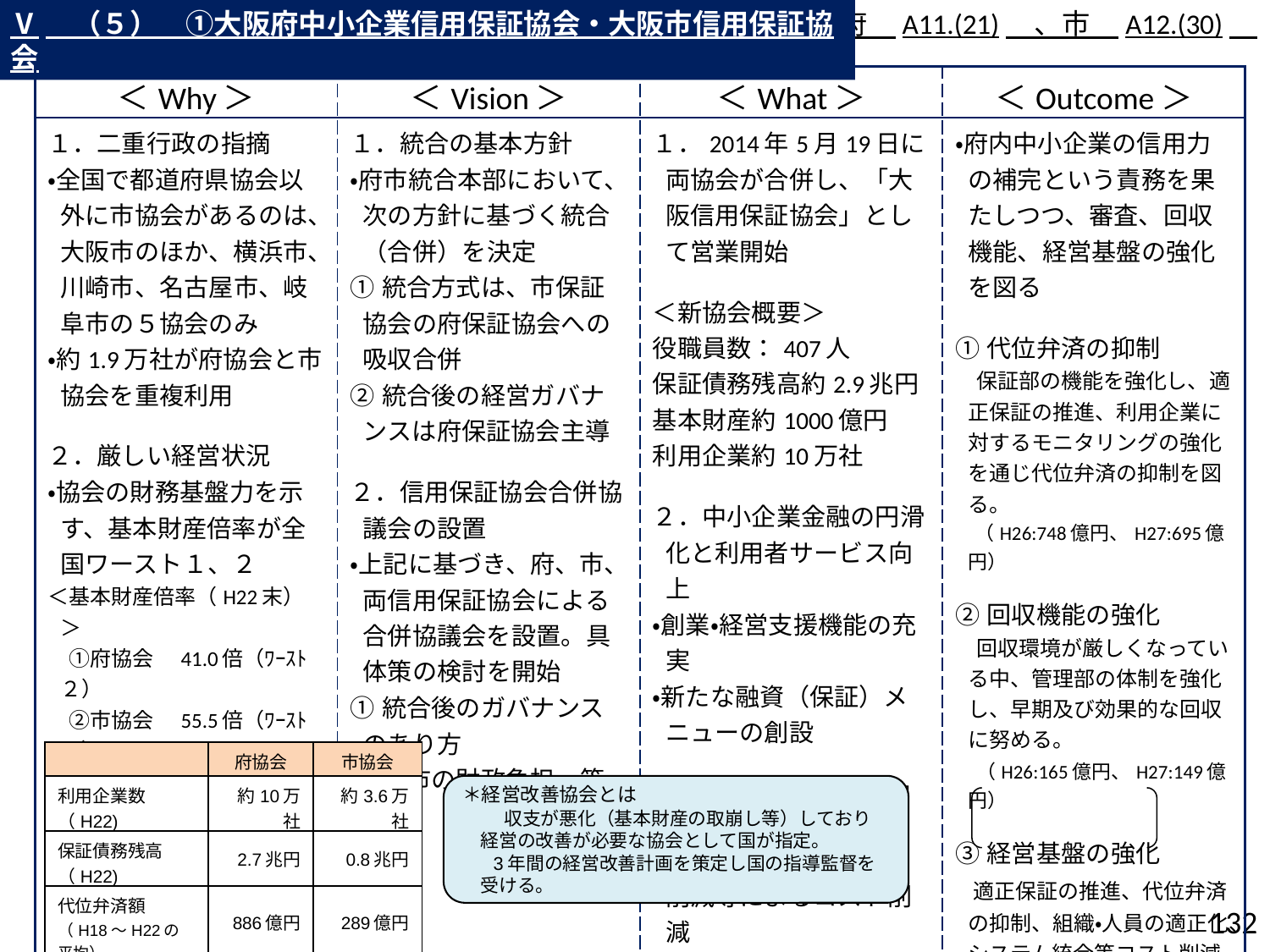

Ⅴ　（５）　①大阪府中小企業信用保証協会・大阪市信用保証協会
府　A11.(21)　、市　A12.(30)
| ＜Why＞ | ＜Vision＞ | ＜What＞ | ＜Outcome＞ |
| --- | --- | --- | --- |
| １．二重行政の指摘 ・全国で都道府県協会以外に市協会があるのは、大阪市のほか、横浜市、川崎市、名古屋市、岐阜市の５協会のみ ・約1.9万社が府協会と市協会を重複利用 ２．厳しい経営状況 ・協会の財務基盤力を示す、基本財産倍率が全国ワースト１、２ ＜基本財産倍率（H22末）＞ 　①府協会　41.0倍（ﾜｰｽﾄ２） 　②市協会　55.5倍（ﾜｰｽﾄ１） ・府協会はH9～H18まで、市協会はH12～H23まで、それぞれ経営改善協会\*に指定 | １．統合の基本方針 ・府市統合本部において、次の方針に基づく統合（合併）を決定 ①統合方式は、市保証協会の府保証協会への吸収合併 ②統合後の経営ガバナンスは府保証協会主導 ２．信用保証協会合併協議会の設置 ・上記に基づき、府、市、両信用保証協会による合併協議会を設置。具体策の検討を開始 ①統合後のガバナンスのあり方 ②府市の財政負担　等 | １．2014年5月19日に両協会が合併し、「大阪信用保証協会」として営業開始 ＜新協会概要＞ 役職員数：407人 保証債務残高約2.9兆円 基本財産約1000億円 利用企業約10万社 ２．中小企業金融の円滑化と利用者サービス向上 ・創業・経営支援機能の充実 ・新たな融資（保証）メニューの創設 ３．経営効率化（中長期的） ・システム統合、役職員削減等によるコスト削減 | ・府内中小企業の信用力の補完という責務を果たしつつ、審査、回収機能、経営基盤の強化を図る ①代位弁済の抑制 　保証部の機能を強化し、適正保証の推進、利用企業に対するモニタリングの強化を通じ代位弁済の抑制を図る。 　（H26:748億円、H27:695億円） ②回収機能の強化 　回収環境が厳しくなっている中、管理部の体制を強化し、早期及び効果的な回収に努める。 　（H26:165億円、H27:149億円） ③経営基盤の強化 適正保証の推進、代位弁済の抑制、組織・人員の適正化、システム統合等コスト削減により経営基盤の強化を図る 　　基本財産 　　　H26末：1,076億円 　　　H27末：1,111億円 ※当該項目の数値については合併後の事業・収支計画より |
|  | 府協会 | 市協会 |
| --- | --- | --- |
| 利用企業数（H22) | 約10万社 | 約3.6万社 |
| 保証債務残高（H22) | 2.7兆円 | 0.8兆円 |
| 代位弁済額 （H18～H22の平均） | 886億円 | 289億円 |
＊経営改善協会とは
　　 収支が悪化（基本財産の取崩し等）しており
　経営の改善が必要な協会として国が指定。
　  3年間の経営改善計画を策定し国の指導監督を
　受ける。

132